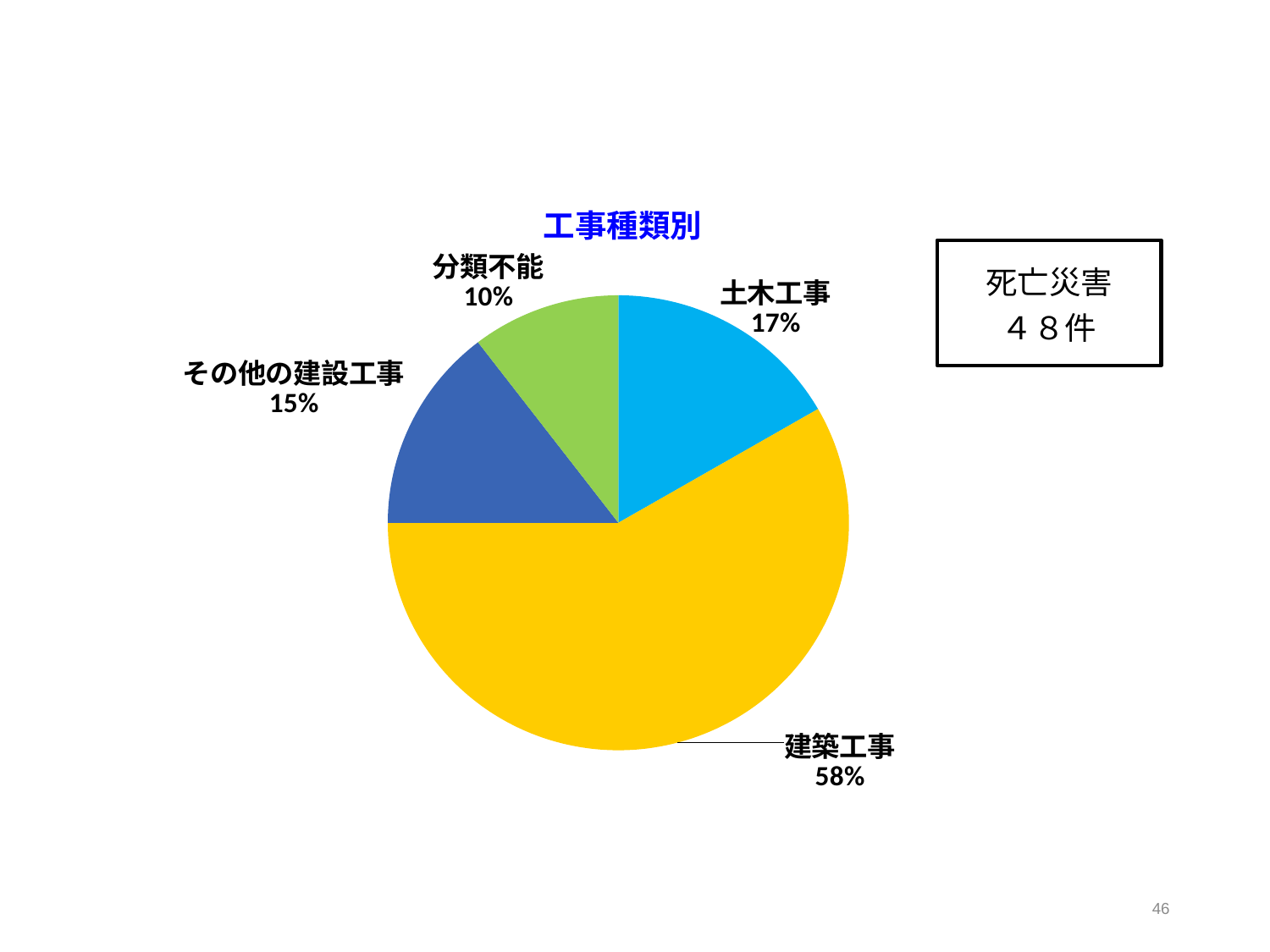

#

### Chart: 工事種類別

| Category |  |
|---|---|
| 土木工事 | 8.0 |
| 建築工事 | 28.0 |
| その他の建設工事 | 7.0 |
| 分類不能 | 5.0 |
46